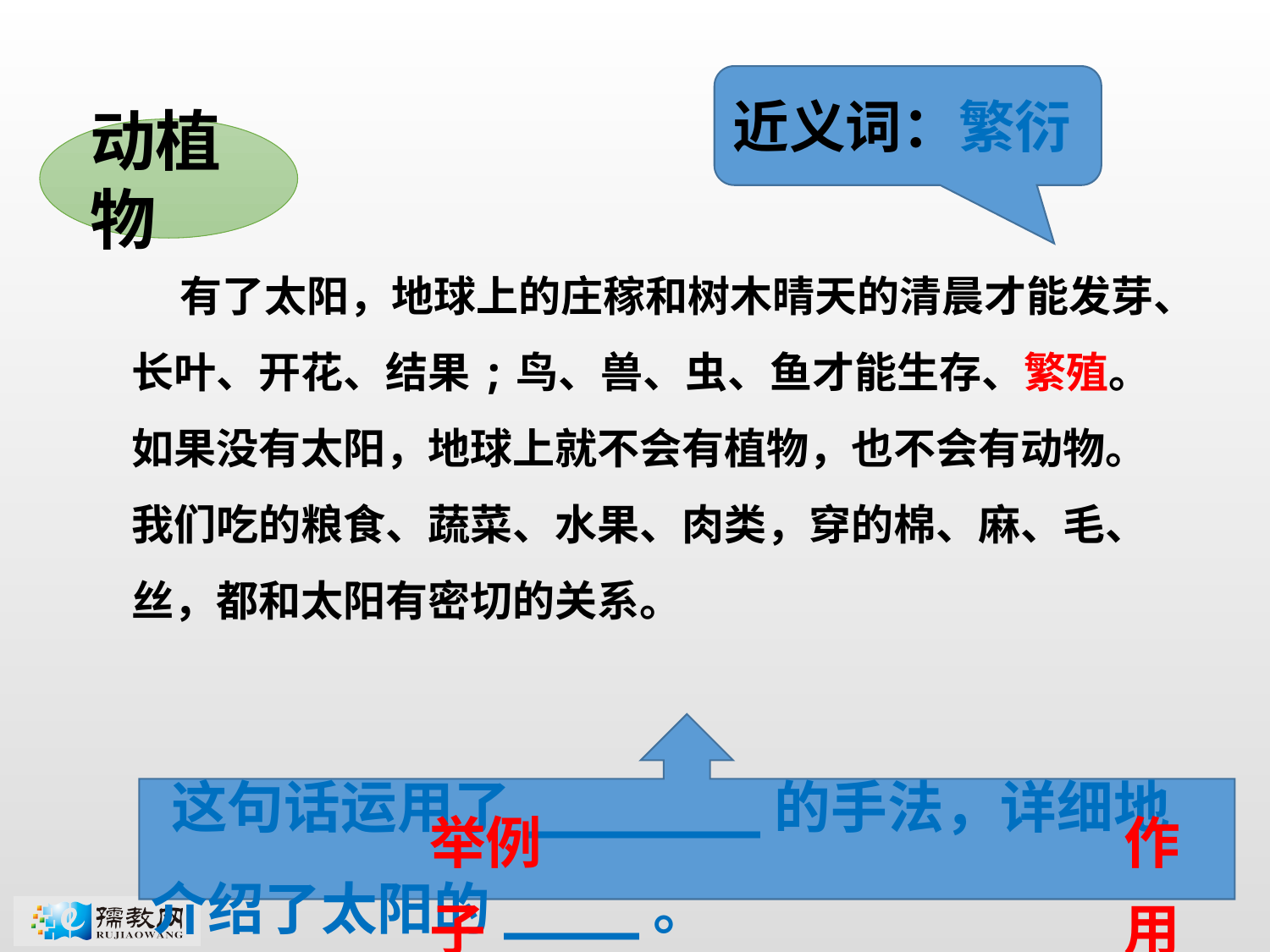

近义词：繁衍
动植物
    有了太阳，地球上的庄稼和树木晴天的清晨才能发芽、长叶、开花、结果;鸟、兽、虫、鱼才能生存、繁殖。如果没有太阳，地球上就不会有植物，也不会有动物。我们吃的粮食、蔬菜、水果、肉类，穿的棉、麻、毛、丝，都和太阳有密切的关系。
 这句话运用了_______的手法，详细地介绍了太阳的____。
举例子
作用